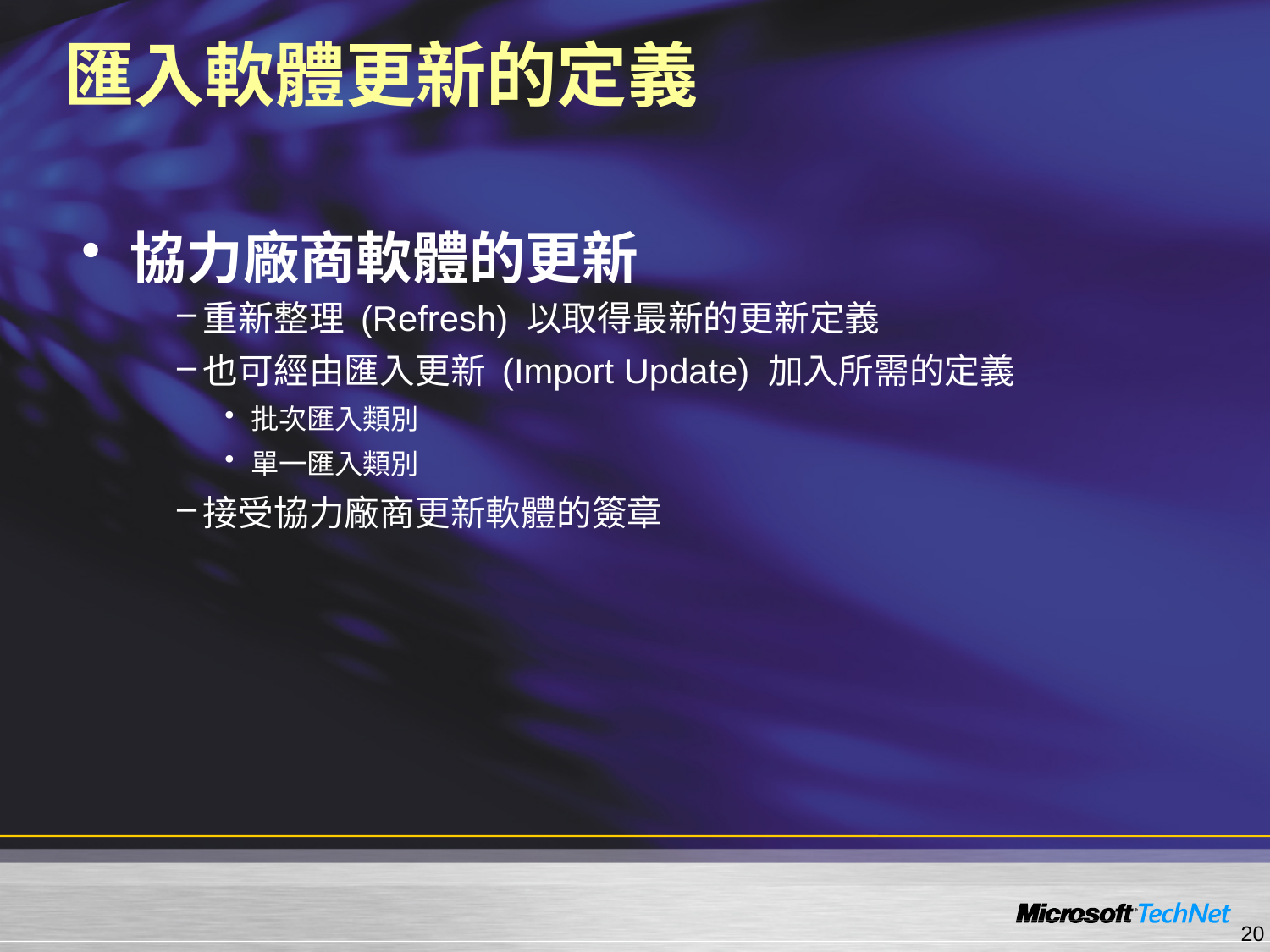

# 匯入軟體更新的定義
協力廠商軟體的更新
重新整理 (Refresh) 以取得最新的更新定義
也可經由匯入更新 (Import Update) 加入所需的定義
批次匯入類別
單一匯入類別
接受協力廠商更新軟體的簽章